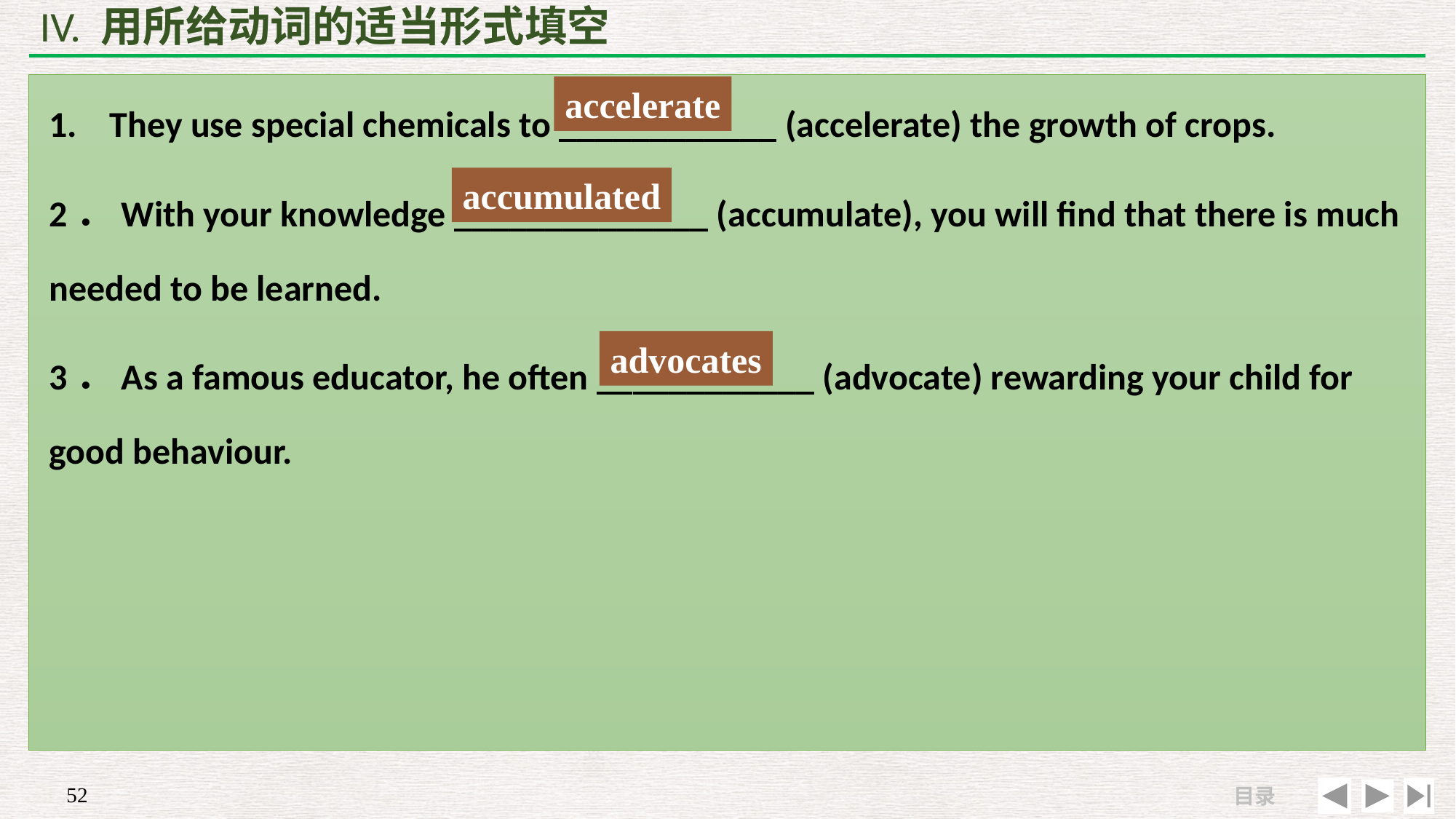

# IV. 用所给动词的适当形式填空
1.    They use special chemicals to ____________ (accelerate) the growth of crops.
2．With your knowledge ______________ (accumulate), you will find that there is much needed to be learned.
3．As a famous educator, he often ____________ (advocate) rewarding your child for good behaviour.

accelerate
accumulated
advocates